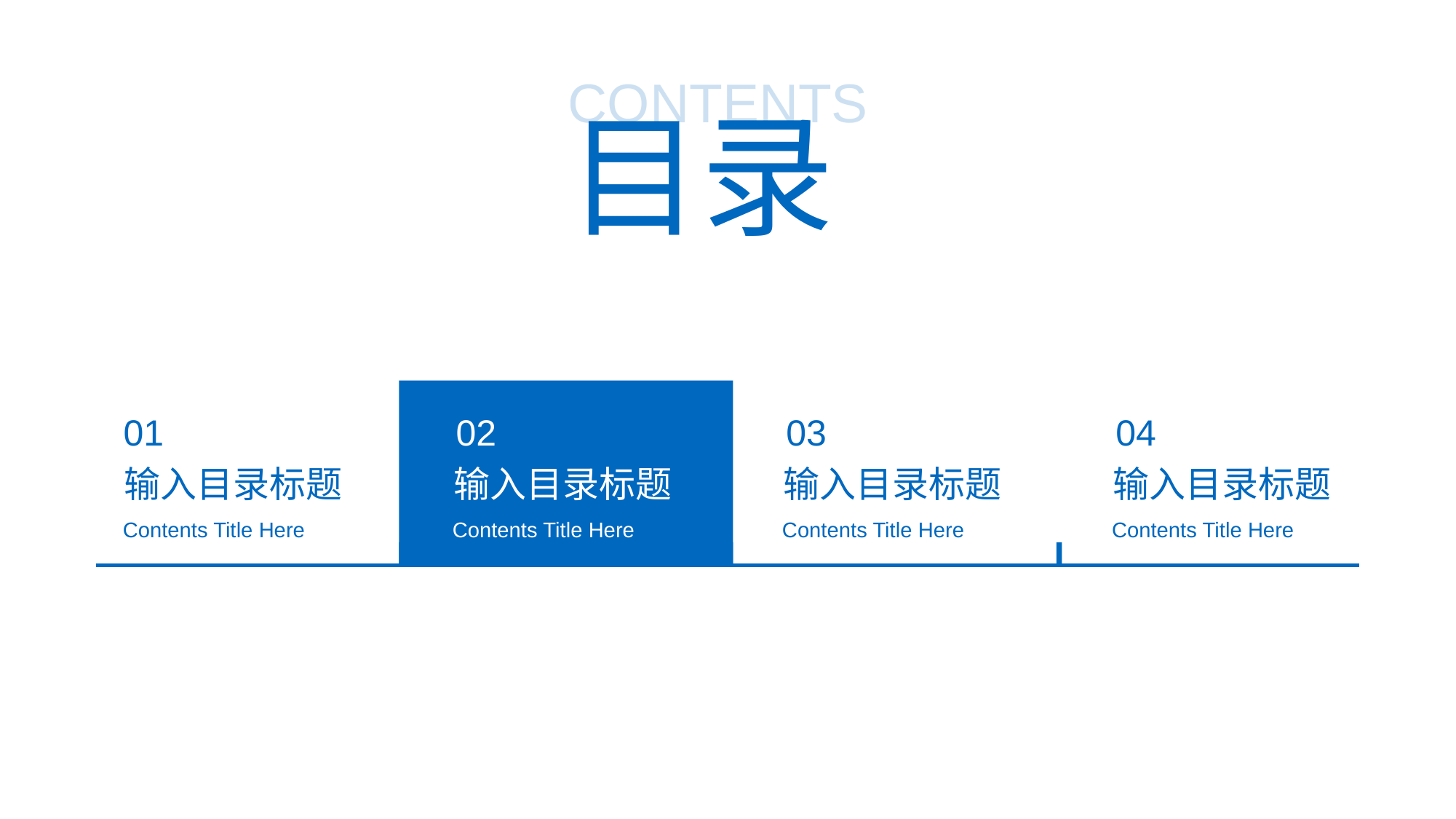

CONTENTS
目录

01
输入目录标题
Contents Title Here
02
输入目录标题
Contents Title Here
03
输入目录标题
Contents Title Here
04
输入目录标题
Contents Title Here